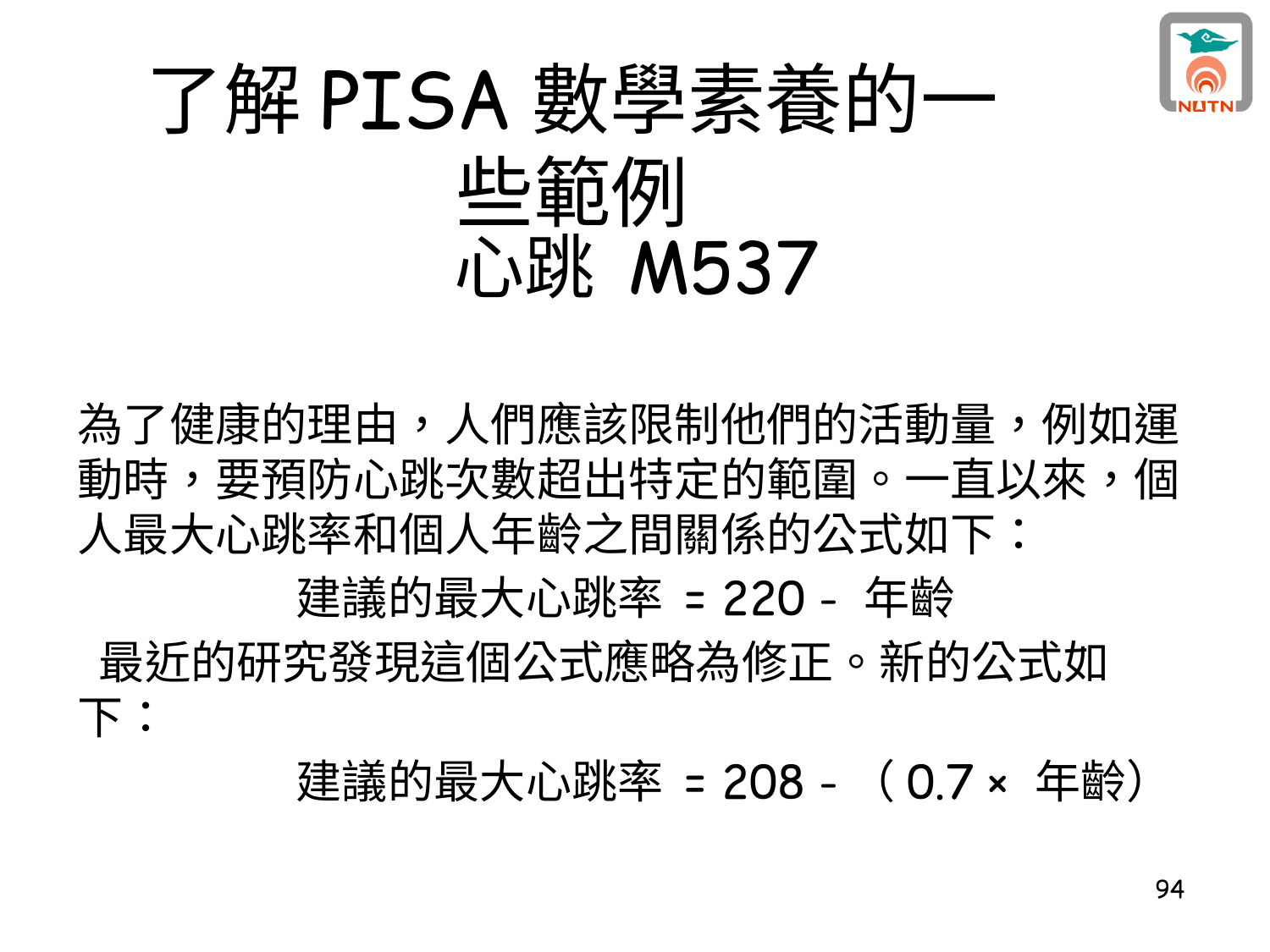

# 了解PISA數學素養的一些範例
心跳 M537

為了健康的理由，人們應該限制他們的活動量，例如運動時，要預防心跳次數超出特定的範圍。一直以來，個人最大心跳率和個人年齡之間關係的公式如下：
                    建議的最大心跳率 = 220 - 年齡
 最近的研究發現這個公式應略為修正。新的公式如下：
                    建議的最大心跳率 = 208 -（0.7 × 年齡）
94